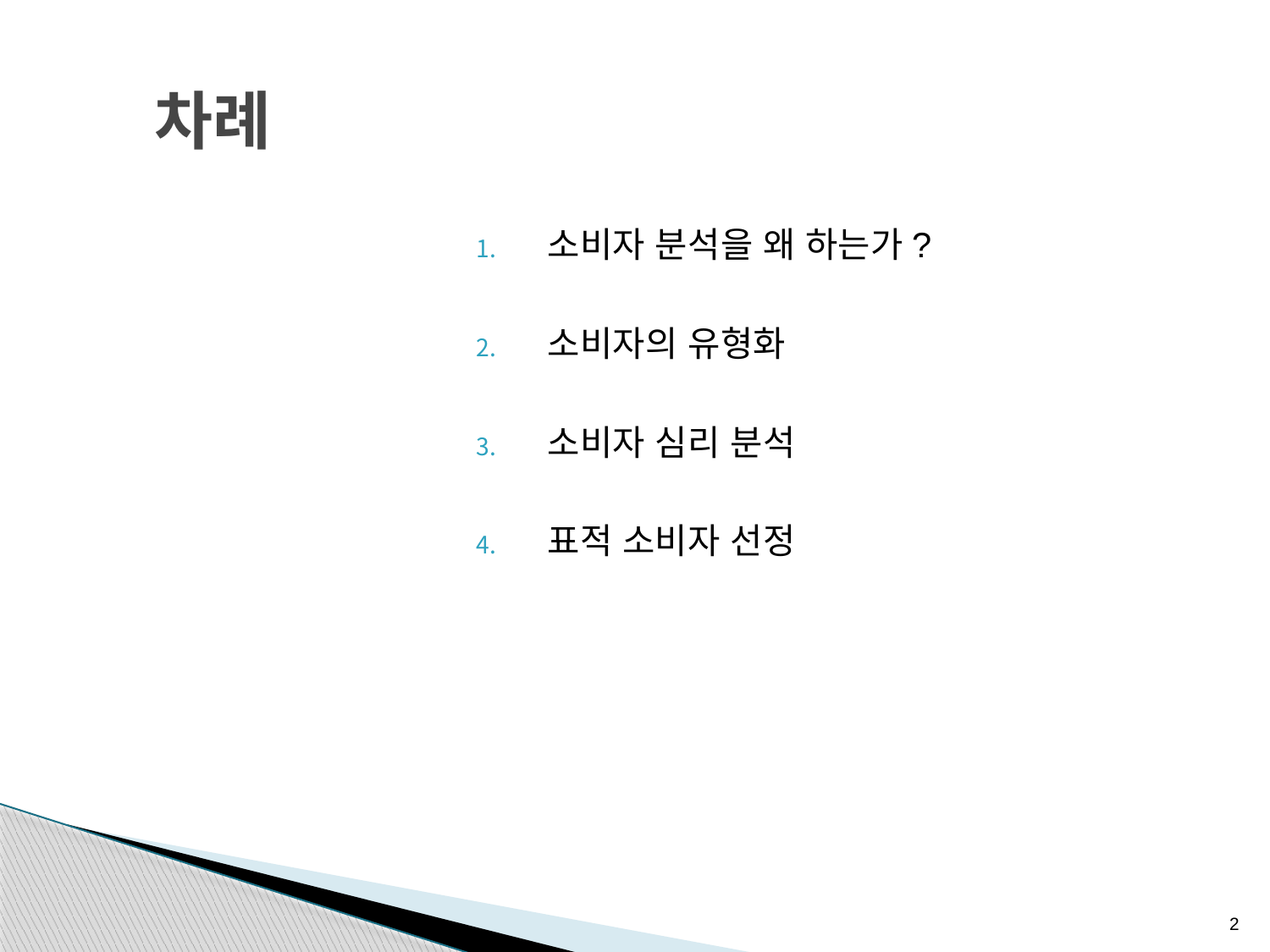

# 차례
소비자 분석을 왜 하는가?

소비자의 유형화

소비자 심리 분석

표적 소비자 선정
2